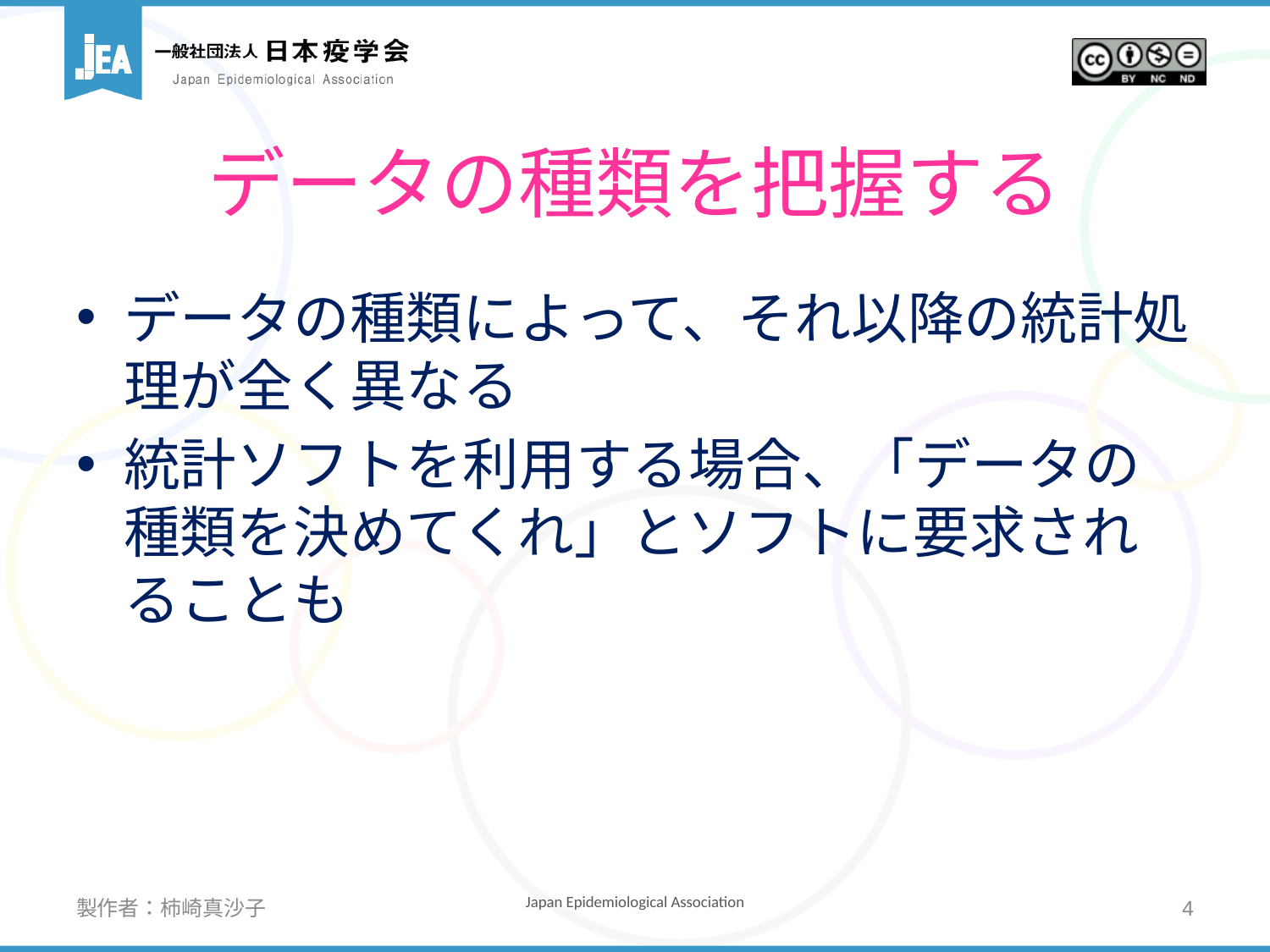

# データの種類を把握する
データの種類によって、それ以降の統計処理が全く異なる
統計ソフトを利用する場合、「データの種類を決めてくれ」とソフトに要求されることも

製作者：柿崎真沙子
4